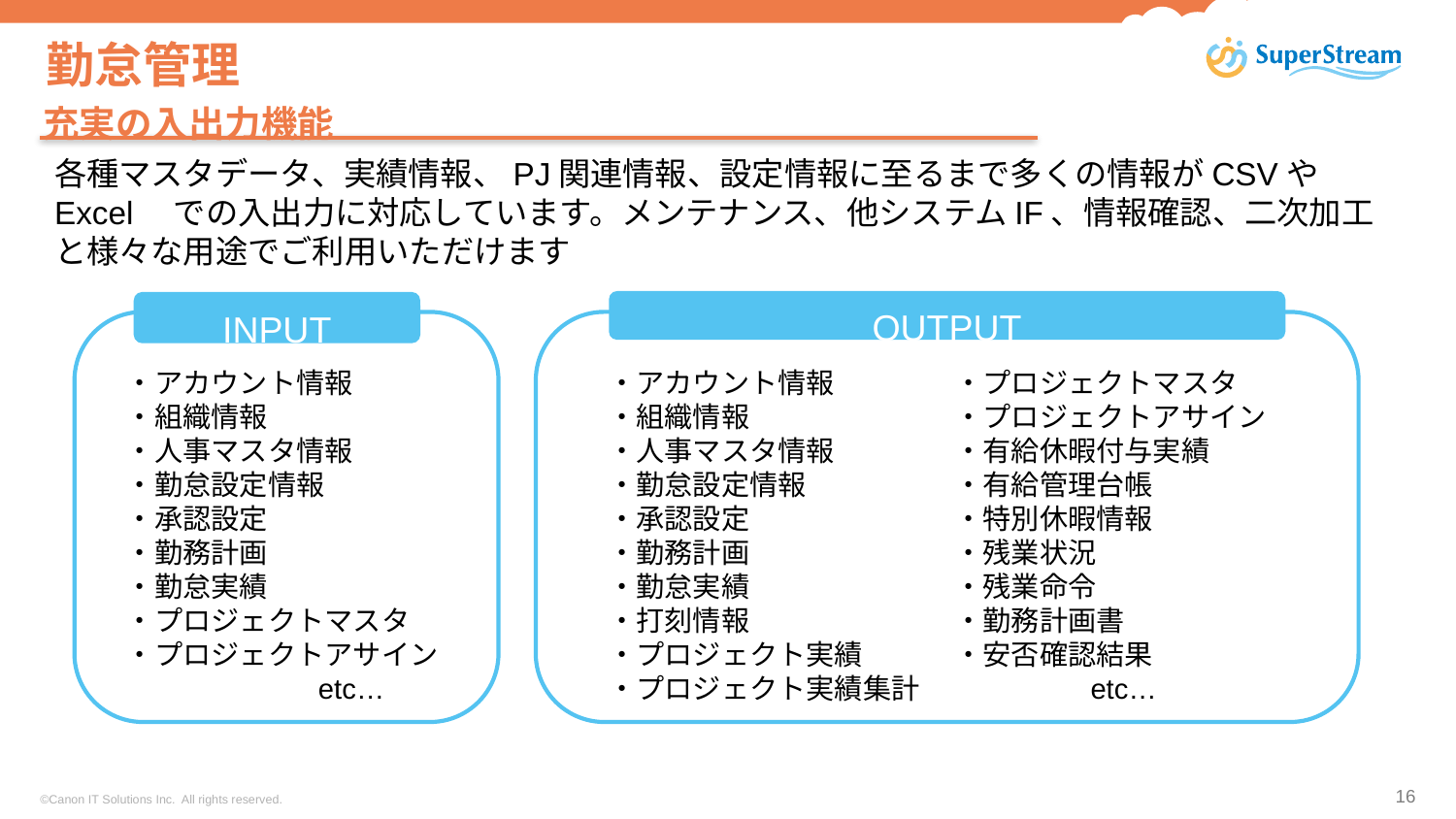

# 勤怠管理
充実の入出力機能

各種マスタデータ、実績情報、PJ関連情報、設定情報に至るまで多くの情報がCSVやExcel　での入出力に対応しています。メンテナンス、他システムIF、情報確認、二次加工と様々な用途でご利用いただけます
OUTPUT
INPUT

・アカウント情報
・組織情報
・人事マスタ情報
・勤怠設定情報
・承認設定
・勤務計画
・勤怠実績
・プロジェクトマスタ
・プロジェクトアサイン
                        etc…
・アカウント情報
・組織情報
・人事マスタ情報
・勤怠設定情報
・承認設定
・勤務計画
・勤怠実績
・打刻情報
・プロジェクト実績
・プロジェクト実績集計
・プロジェクトマスタ
・プロジェクトアサイン
・有給休暇付与実績
・有給管理台帳
・特別休暇情報
・残業状況
・残業命令
・勤務計画書
・安否確認結果
　                etc…
©Canon IT Solutions Inc.  All rights reserved.
16